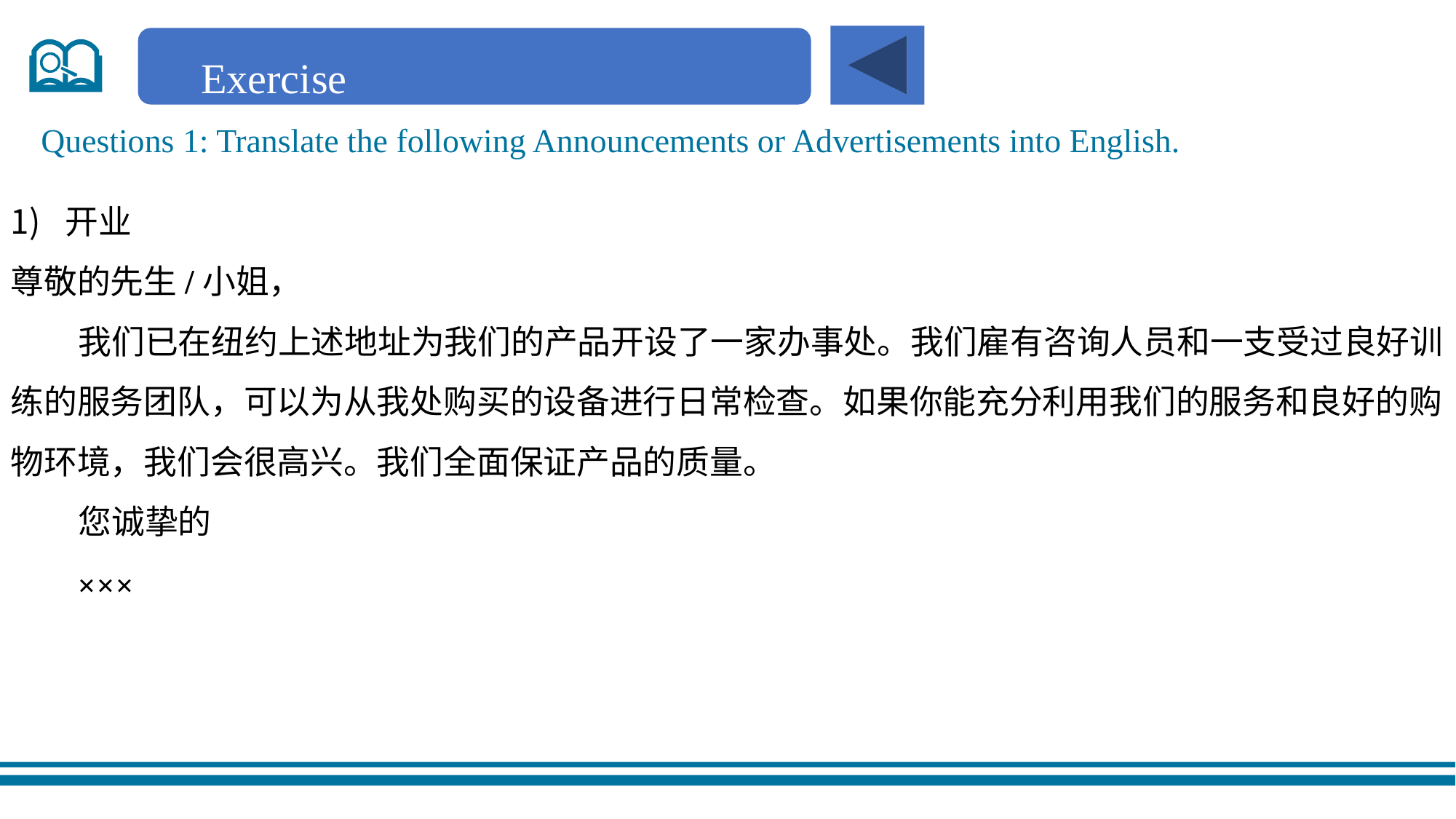

Exercise
Questions 1: Translate the following Announcements or Advertisements into English.
开业
尊敬的先生/小姐，
        我们已在纽约上述地址为我们的产品开设了一家办事处。我们雇有咨询人员和一支受过良好训练的服务团队，可以为从我处购买的设备进行日常检查。如果你能充分利用我们的服务和良好的购物环境，我们会很高兴。我们全面保证产品的质量。
        您诚挚的
        ×××